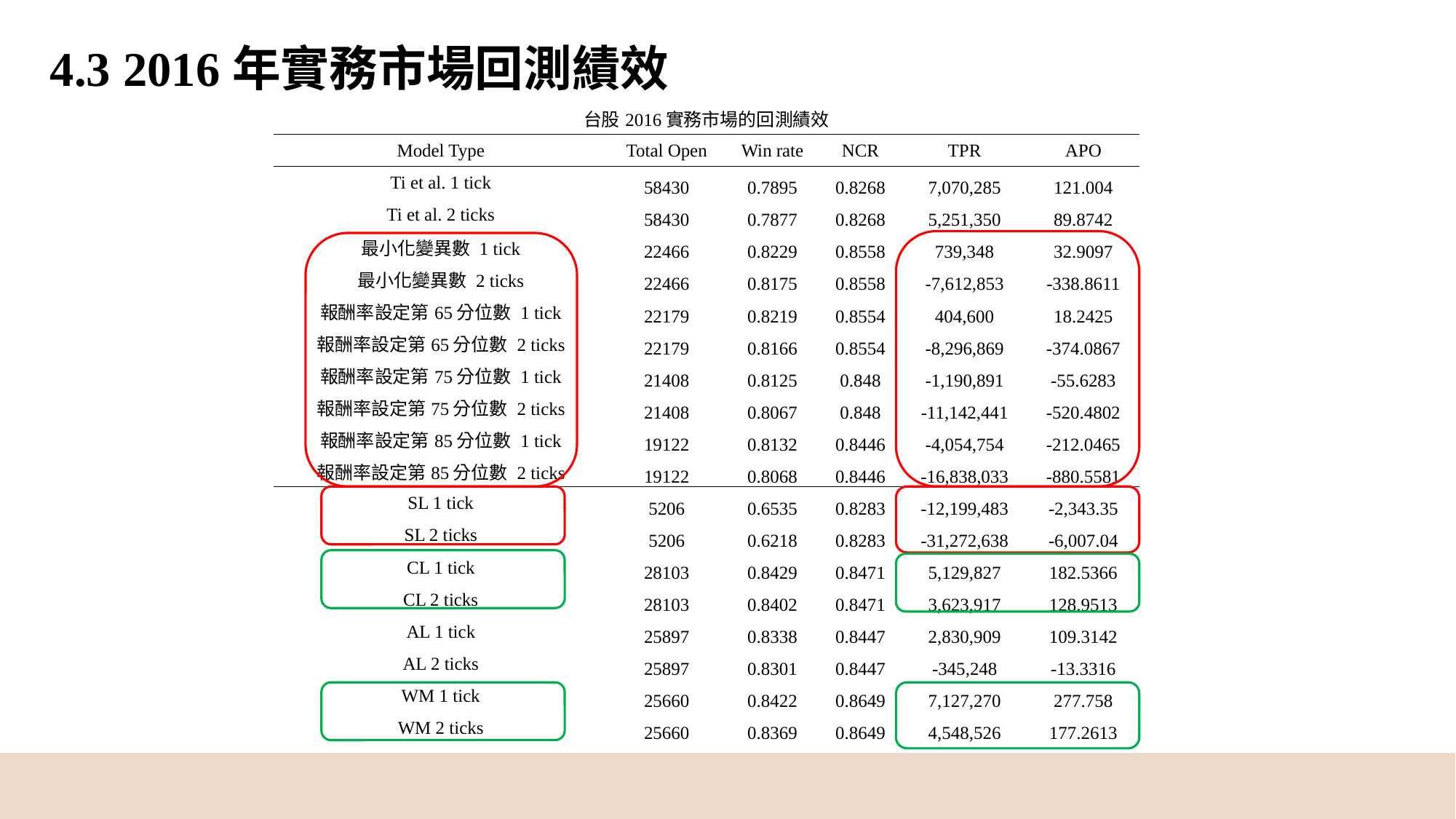

4.3 2016年實務市場回測績效
| 台股2016實務市場的回測績效 |  |  |  |  |  |
| --- | --- | --- | --- | --- | --- |
| Model Type | Total Open | Win rate | NCR | TPR | APO |
| Ti et al. 1 tick | 58430 | 0.7895 | 0.8268 | 7,070,285 | 121.004 |
| Ti et al. 2 ticks | 58430 | 0.7877 | 0.8268 | 5,251,350 | 89.8742 |
| 最小化變異數 1 tick | 22466 | 0.8229 | 0.8558 | 739,348 | 32.9097 |
| 最小化變異數 2 ticks | 22466 | 0.8175 | 0.8558 | -7,612,853 | -338.8611 |
| 報酬率設定第65分位數 1 tick | 22179 | 0.8219 | 0.8554 | 404,600 | 18.2425 |
| 報酬率設定第65分位數 2 ticks | 22179 | 0.8166 | 0.8554 | -8,296,869 | -374.0867 |
| 報酬率設定第75分位數 1 tick | 21408 | 0.8125 | 0.848 | -1,190,891 | -55.6283 |
| 報酬率設定第75分位數 2 ticks | 21408 | 0.8067 | 0.848 | -11,142,441 | -520.4802 |
| 報酬率設定第85分位數 1 tick | 19122 | 0.8132 | 0.8446 | -4,054,754 | -212.0465 |
| 報酬率設定第85分位數 2 ticks | 19122 | 0.8068 | 0.8446 | -16,838,033 | -880.5581 |
| SL 1 tick | 5206 | 0.6535 | 0.8283 | -12,199,483 | -2,343.35 |
| SL 2 ticks | 5206 | 0.6218 | 0.8283 | -31,272,638 | -6,007.04 |
| CL 1 tick | 28103 | 0.8429 | 0.8471 | 5,129,827 | 182.5366 |
| CL 2 ticks | 28103 | 0.8402 | 0.8471 | 3,623,917 | 128.9513 |
| AL 1 tick | 25897 | 0.8338 | 0.8447 | 2,830,909 | 109.3142 |
| AL 2 ticks | 25897 | 0.8301 | 0.8447 | -345,248 | -13.3316 |
| WM 1 tick | 25660 | 0.8422 | 0.8649 | 7,127,270 | 277.758 |
| WM 2 ticks | 25660 | 0.8369 | 0.8649 | 4,548,526 | 177.2613 |